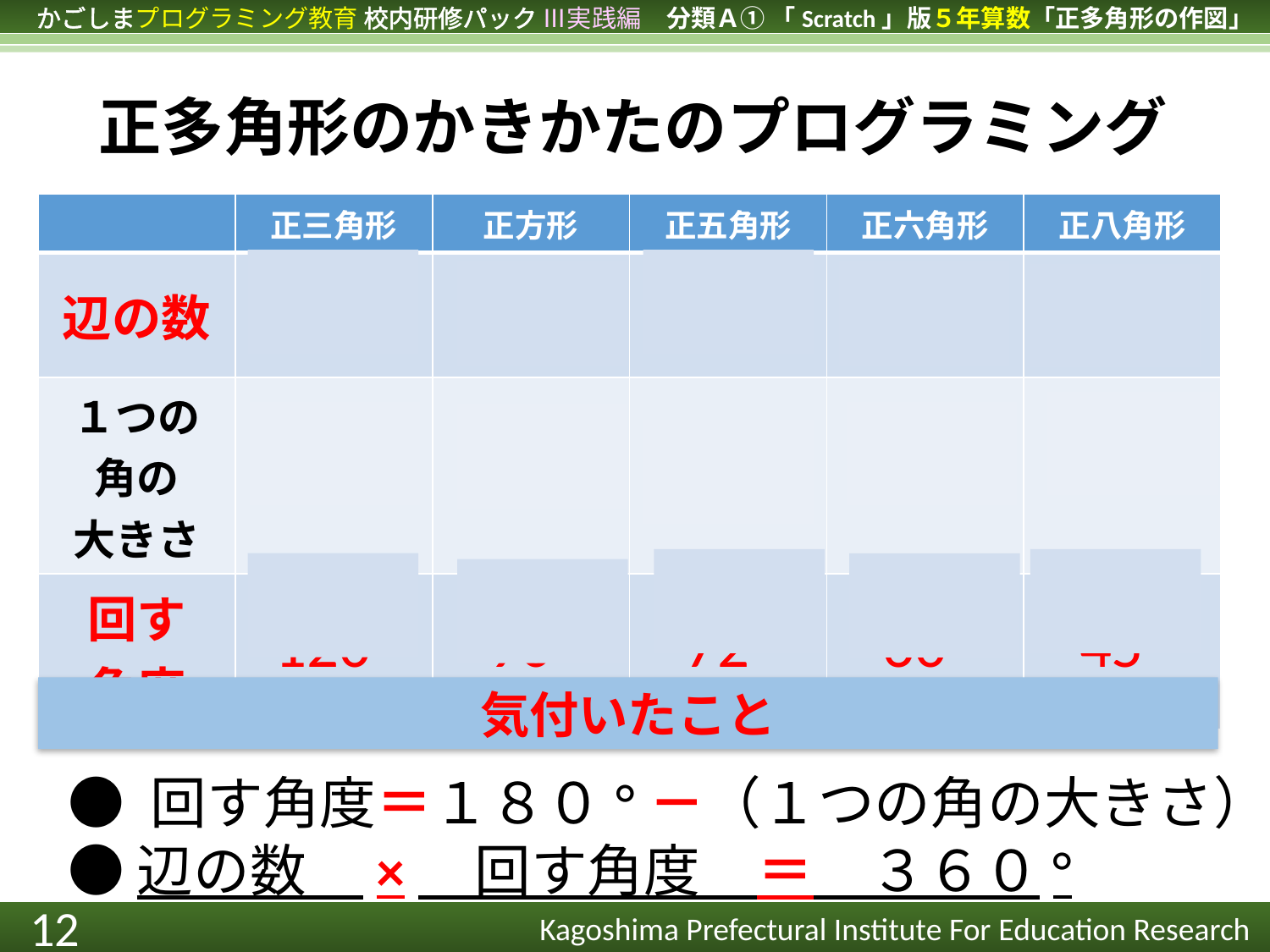

正多角形のかきかたのプログラミング
|  | 正三角形 | 正方形 | 正五角形 | 正六角形 | 正八角形 |
| --- | --- | --- | --- | --- | --- |
| 辺の数 | 3 | 4 | 5 | 6 | 8 |
| １つの 角の 大きさ | 60° | 90° | 108° | 120° | 135° |
| 回す 角度 | 120° | 90° | 72° | 60° | 45° |

気付いたこと
● 回す角度＝１８０°－（１つの角の大きさ）● 辺の数　×　回す角度　＝　３６０°

12